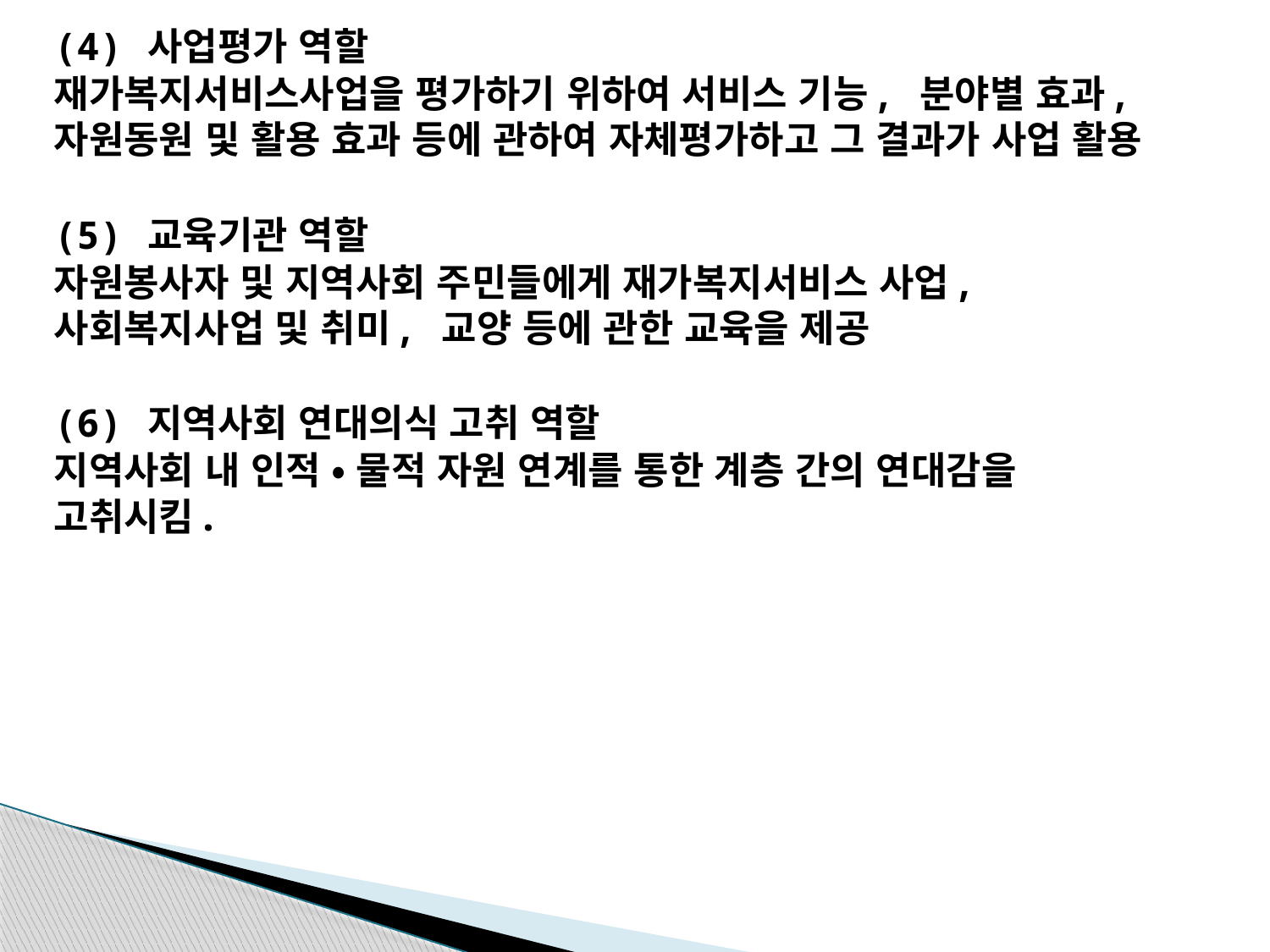

(4) 사업평가 역할
재가복지서비스사업을 평가하기 위하여 서비스 기능, 분야별 효과, 자원동원 및 활용 효과 등에 관하여 자체평가하고 그 결과가 사업 활용

(5) 교육기관 역할
자원봉사자 및 지역사회 주민들에게 재가복지서비스 사업, 사회복지사업 및 취미, 교양 등에 관한 교육을 제공

(6) 지역사회 연대의식 고취 역할
지역사회 내 인적 • 물적 자원 연계를 통한 계층 간의 연대감을 고취시킴.